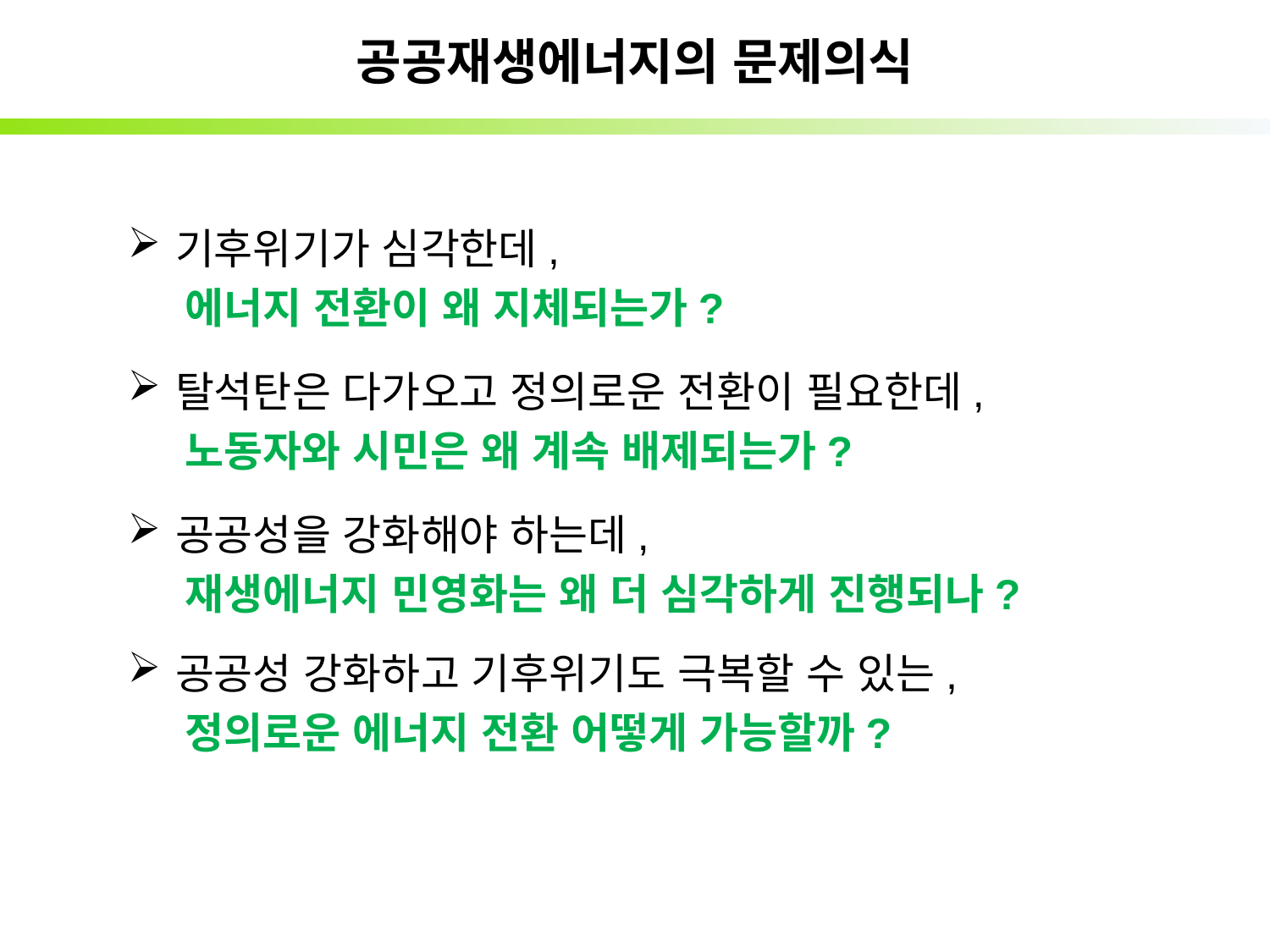

# 공공재생에너지의 문제의식
기후위기가 심각한데,
    에너지 전환이 왜 지체되는가?

탈석탄은 다가오고 정의로운 전환이 필요한데,
    노동자와 시민은 왜 계속 배제되는가?

공공성을 강화해야 하는데,
    재생에너지 민영화는 왜 더 심각하게 진행되나?

공공성 강화하고 기후위기도 극복할 수 있는,
    정의로운 에너지 전환 어떻게 가능할까?